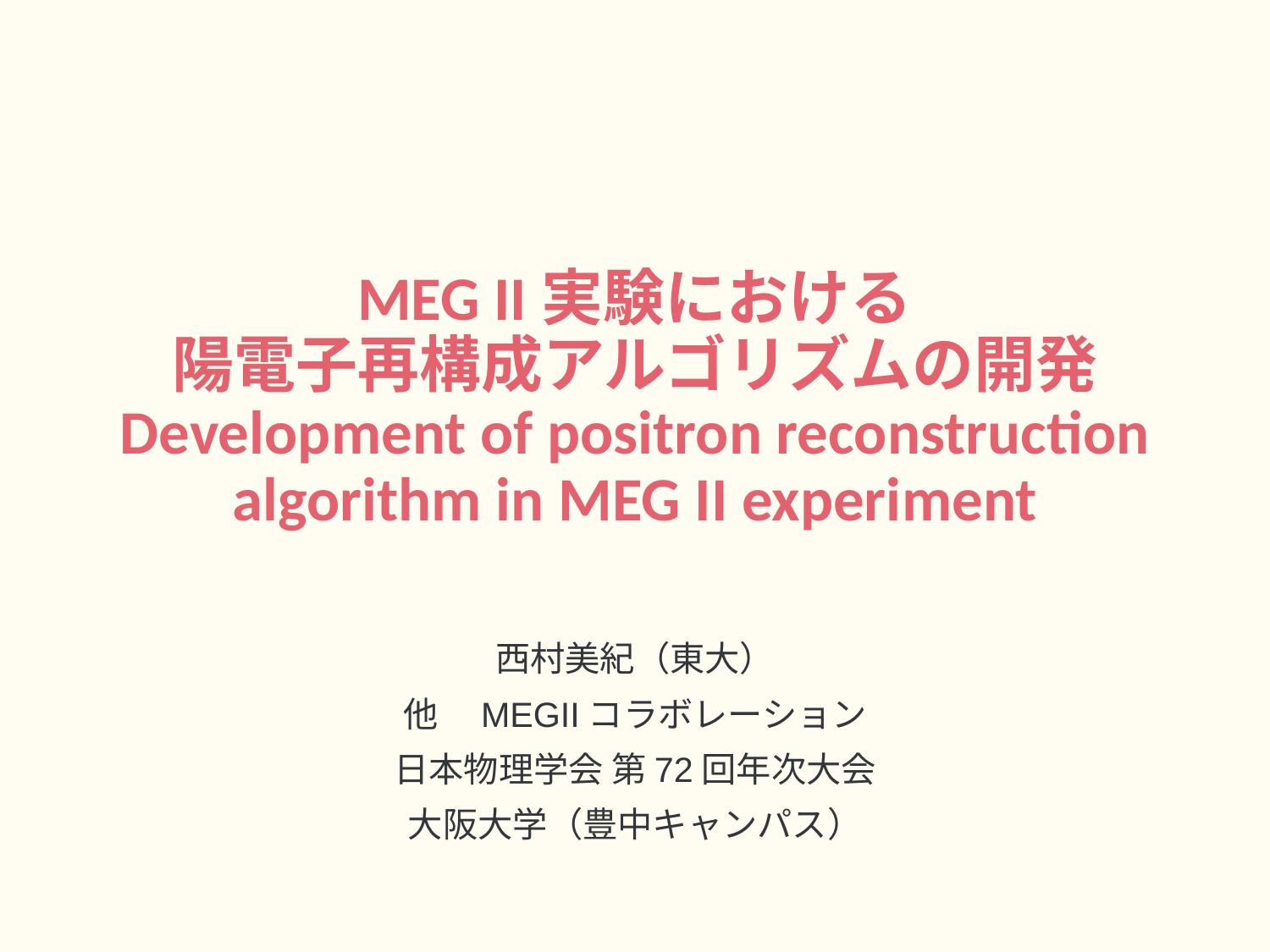

# MEG II実験における 陽電子再構成アルゴリズムの開発 Development of positron reconstruction algorithm in MEG II experiment
西村美紀（東大）
他　MEGIIコラボレーション
日本物理学会 第72回年次大会
大阪大学（豊中キャンパス）